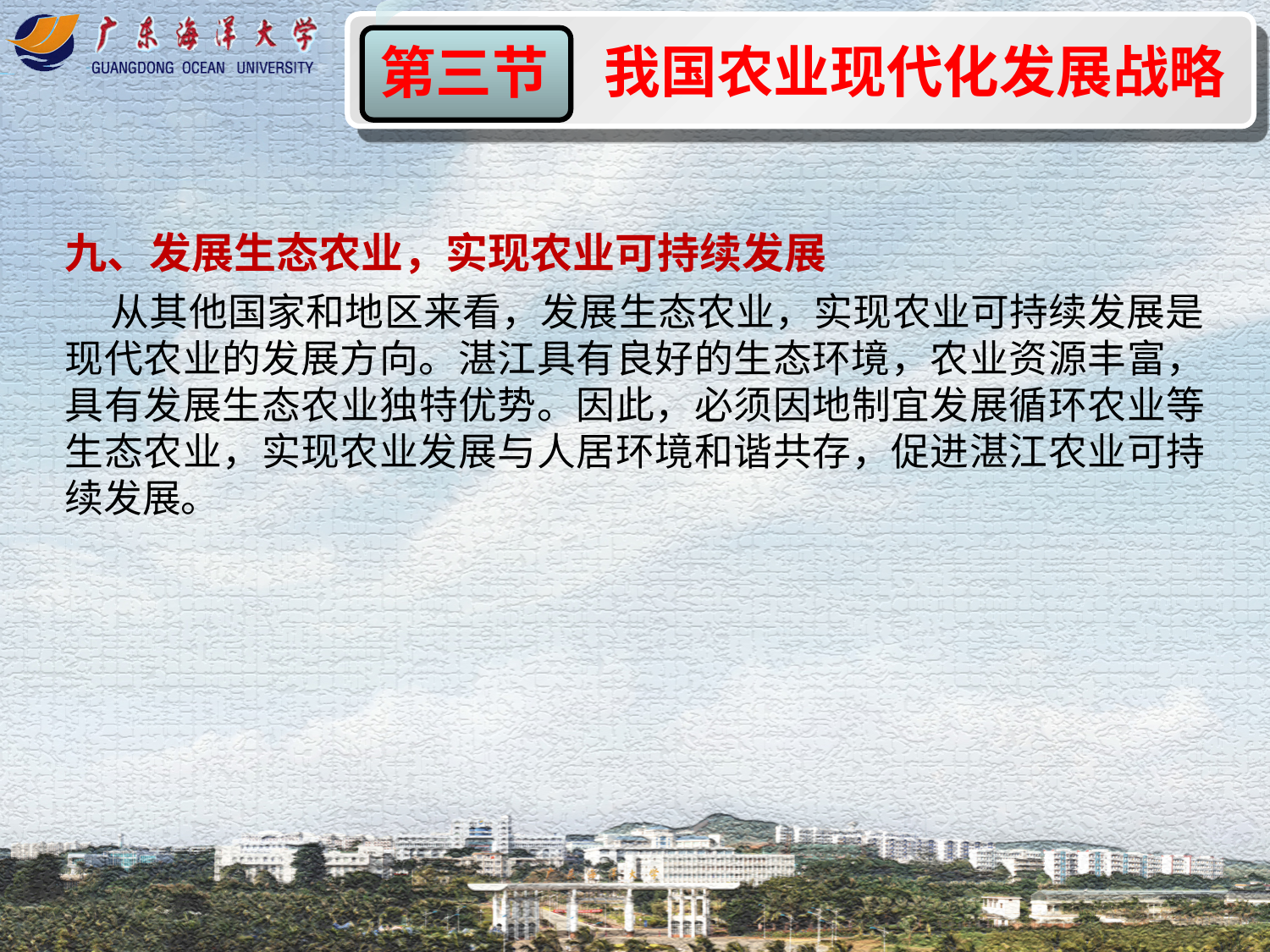

我国农业现代化发展战略

第三节
九、发展生态农业，实现农业可持续发展
    从其他国家和地区来看，发展生态农业，实现农业可持续发展是现代农业的发展方向。湛江具有良好的生态环境，农业资源丰富，具有发展生态农业独特优势。因此，必须因地制宜发展循环农业等生态农业，实现农业发展与人居环境和谐共存，促进湛江农业可持续发展。